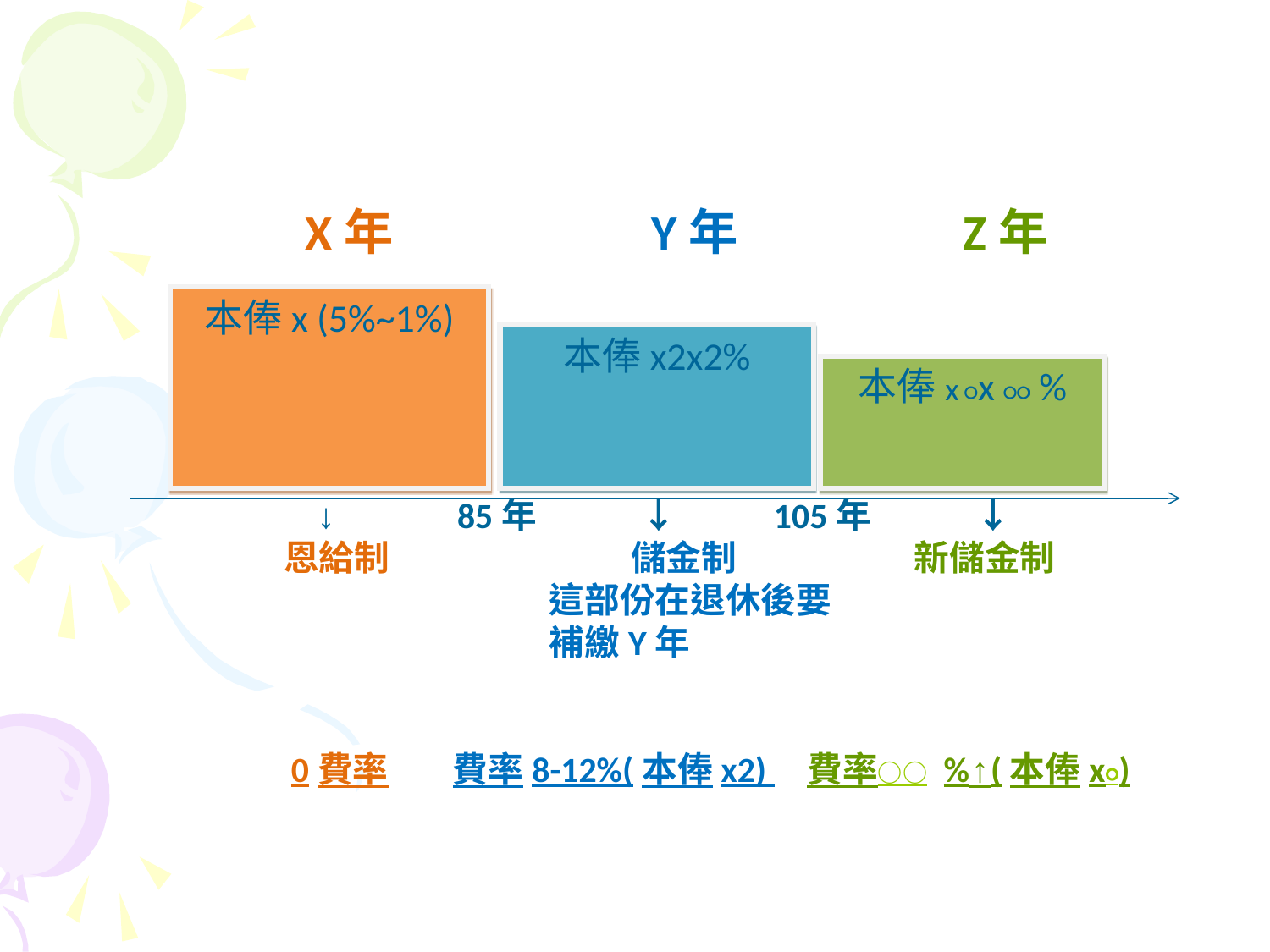

X年                      Y年                   Z年
本俸x (5%~1%)
本俸x2x2%
本俸x ○x ○○ %

                   ↓               85年             ↓           105年             ↓
              恩給制                              儲金制                      新儲金制
                                               這部份在退休後要
                                               補繳Y年

                0費率        費率8-12%(本俸x2)    費率○○ %↑(本俸x○)